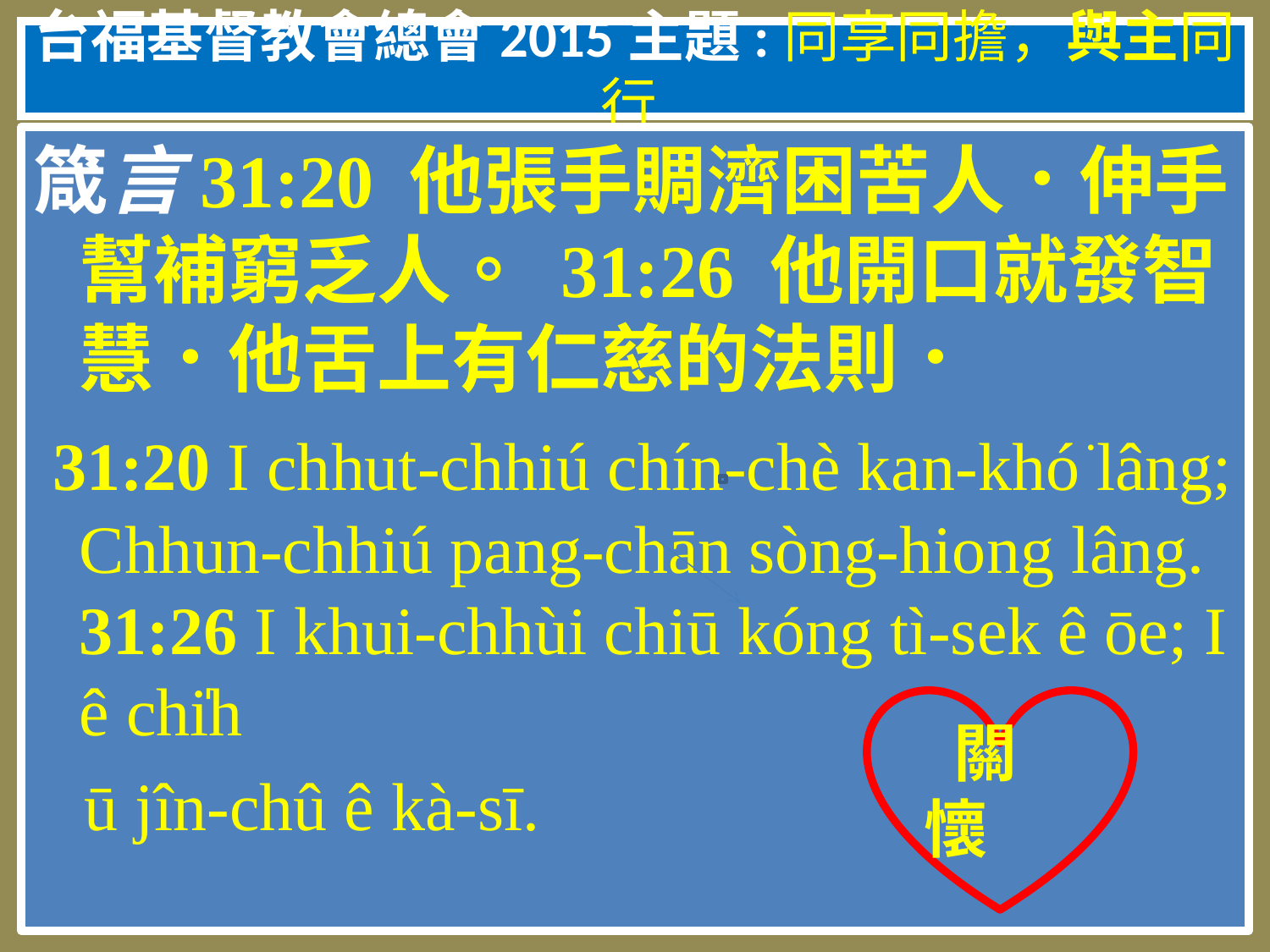

# 台福基督教會總會2015主題:同享同擔，與主同行
箴言31:20 他張手賙濟困苦人．伸手幫補窮乏人。 31:26 他開口就發智慧．他舌上有仁慈的法則．
 31:20 I chhut-chhiú chín-chè kan-khó͘ lâng; Chhun-chhiú pang-chān sòng-hiong lâng. 31:26 I khui-chhùi chiū kóng tì-sek ê ōe; I ê chi̍h
   ū jîn-chû ê kà-sī.

 關懷